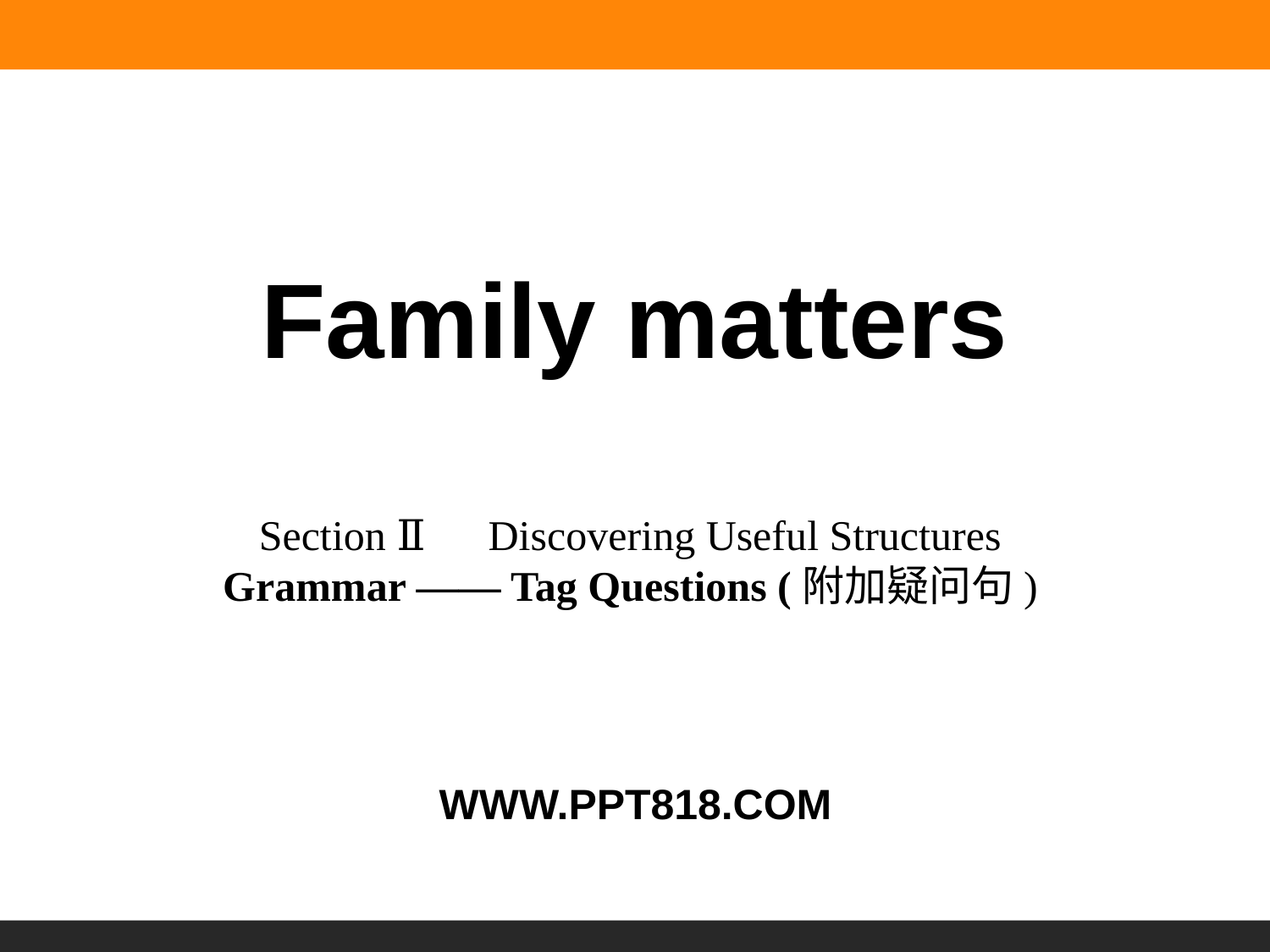

Family matters
Section Ⅱ　Discovering Useful Structures
Grammar —— Tag Questions (附加疑问句)
WWW.PPT818.COM